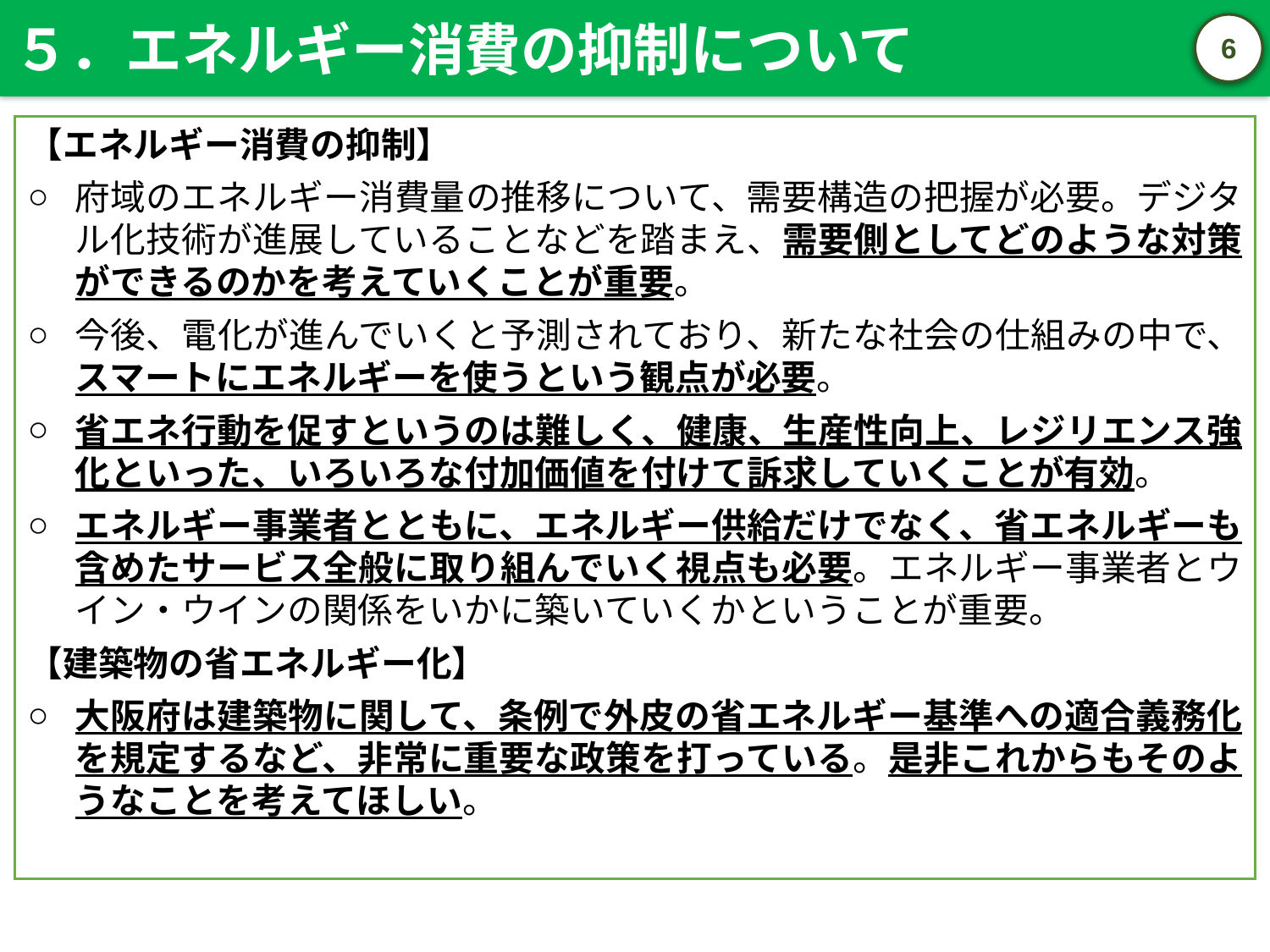

５．エネルギー消費の抑制について
6
【エネルギー消費の抑制】
府域のエネルギー消費量の推移について、需要構造の把握が必要。デジタル化技術が進展していることなどを踏まえ、需要側としてどのような対策ができるのかを考えていくことが重要。
今後、電化が進んでいくと予測されており、新たな社会の仕組みの中で、スマートにエネルギーを使うという観点が必要。
省エネ行動を促すというのは難しく、健康、生産性向上、レジリエンス強化といった、いろいろな付加価値を付けて訴求していくことが有効。
エネルギー事業者とともに、エネルギー供給だけでなく、省エネルギーも含めたサービス全般に取り組んでいく視点も必要。エネルギー事業者とウイン・ウインの関係をいかに築いていくかということが重要。
【建築物の省エネルギー化】
大阪府は建築物に関して、条例で外皮の省エネルギー基準への適合義務化を規定するなど、非常に重要な政策を打っている。是非これからもそのようなことを考えてほしい。